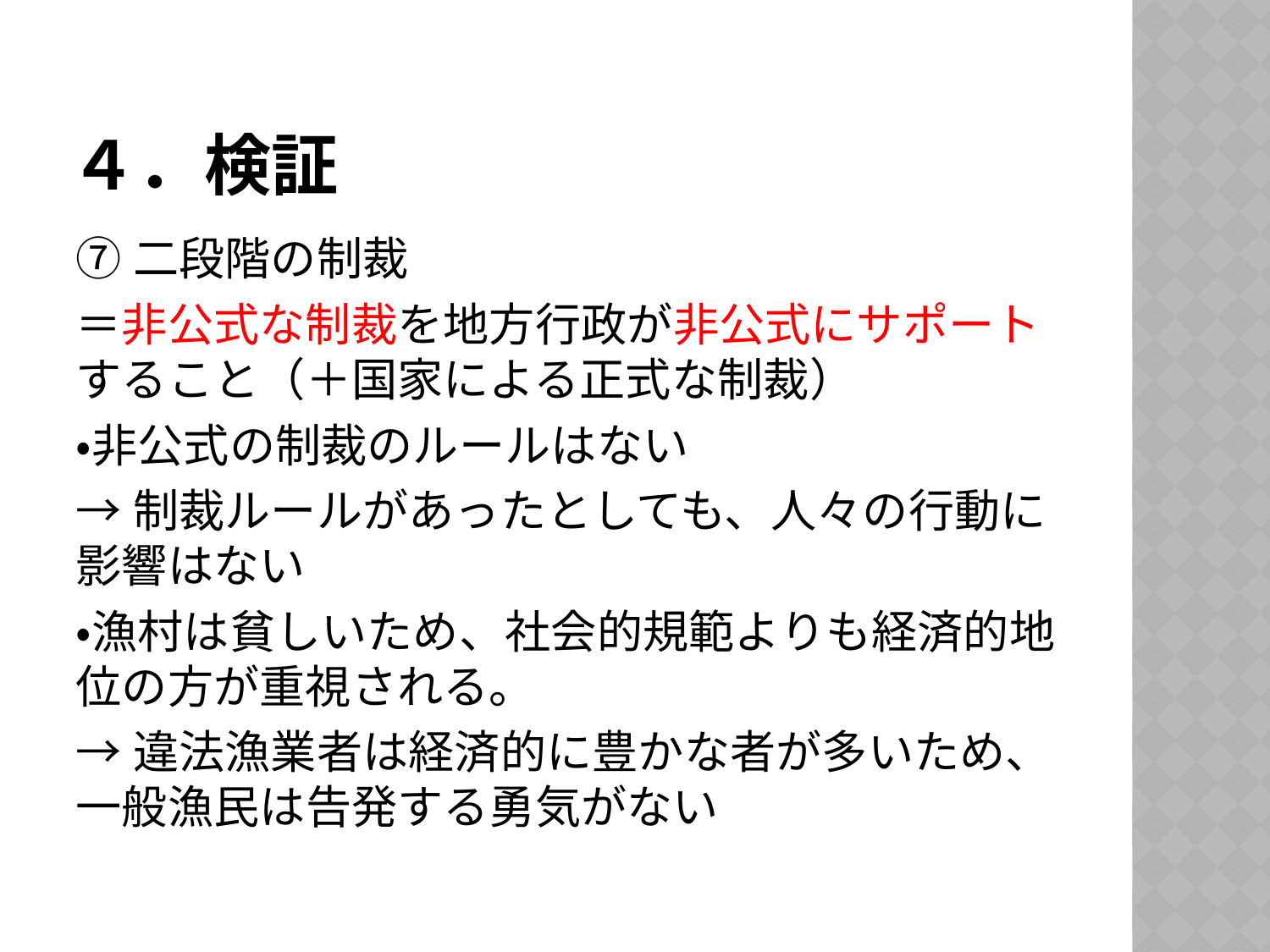

# ４．検証
⑦二段階の制裁
＝非公式な制裁を地方行政が非公式にサポートすること（＋国家による正式な制裁）
・非公式の制裁のルールはない
→制裁ルールがあったとしても、人々の行動に影響はない
・漁村は貧しいため、社会的規範よりも経済的地位の方が重視される。
→違法漁業者は経済的に豊かな者が多いため、一般漁民は告発する勇気がない